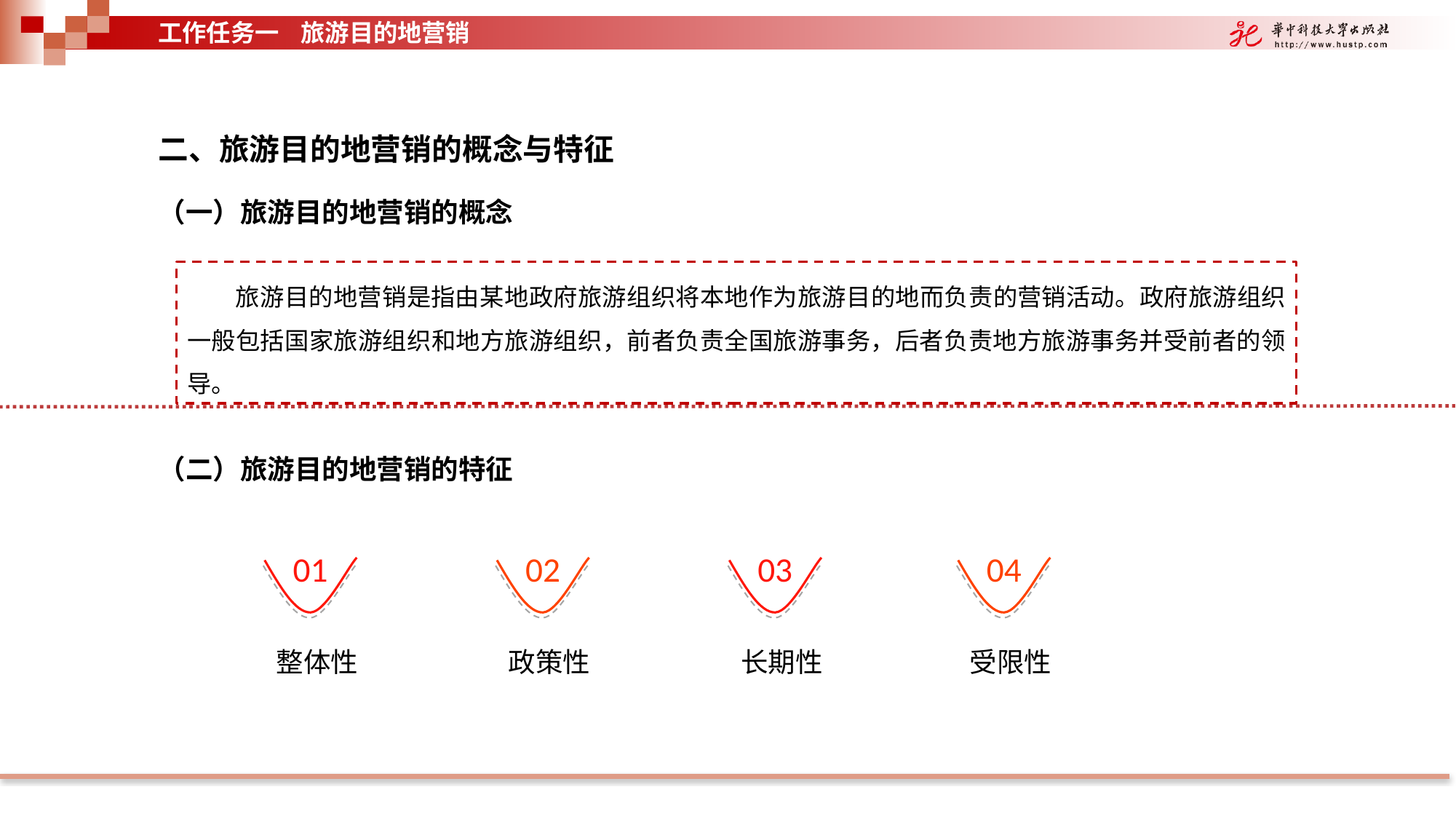

工作任务一    旅游目的地营销
二、旅游目的地营销的概念与特征
（一）旅游目的地营销的概念
旅游目的地营销是指由某地政府旅游组织将本地作为旅游目的地而负责的营销活动。政府旅游组织一般包括国家旅游组织和地方旅游组织，前者负责全国旅游事务，后者负责地方旅游事务并受前者的领导。
（二）旅游目的地营销的特征
01

整体性
02

政策性
03

长期性
04

受限性